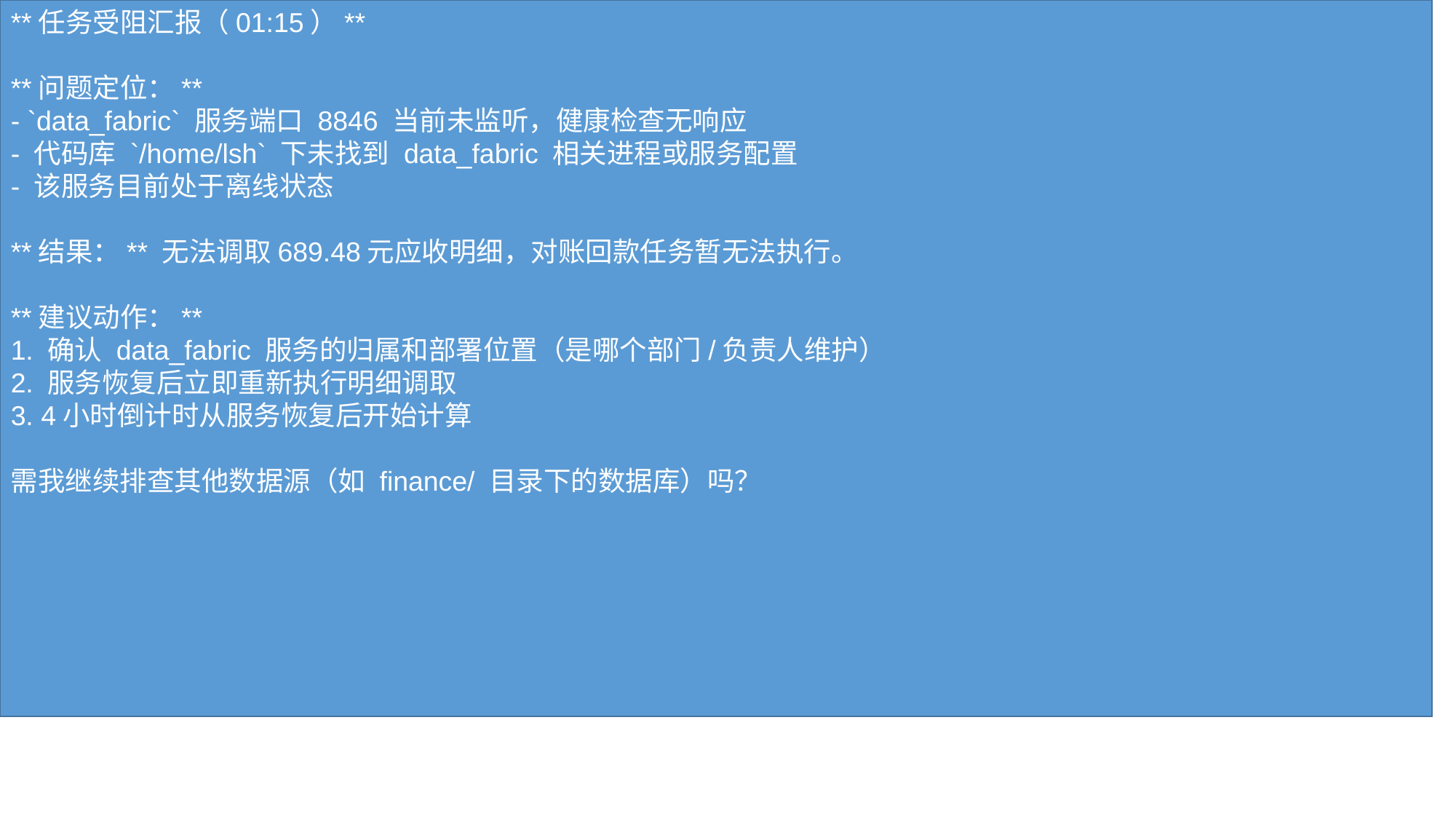

**任务受阻汇报（01:15）**
**问题定位：**
- `data_fabric` 服务端口 8846 当前未监听，健康检查无响应
- 代码库 `/home/lsh` 下未找到 data_fabric 相关进程或服务配置
- 该服务目前处于离线状态
**结果：** 无法调取689.48元应收明细，对账回款任务暂无法执行。
**建议动作：**
1. 确认 data_fabric 服务的归属和部署位置（是哪个部门/负责人维护）
2. 服务恢复后立即重新执行明细调取
3. 4小时倒计时从服务恢复后开始计算
需我继续排查其他数据源（如 finance/ 目录下的数据库）吗？
#